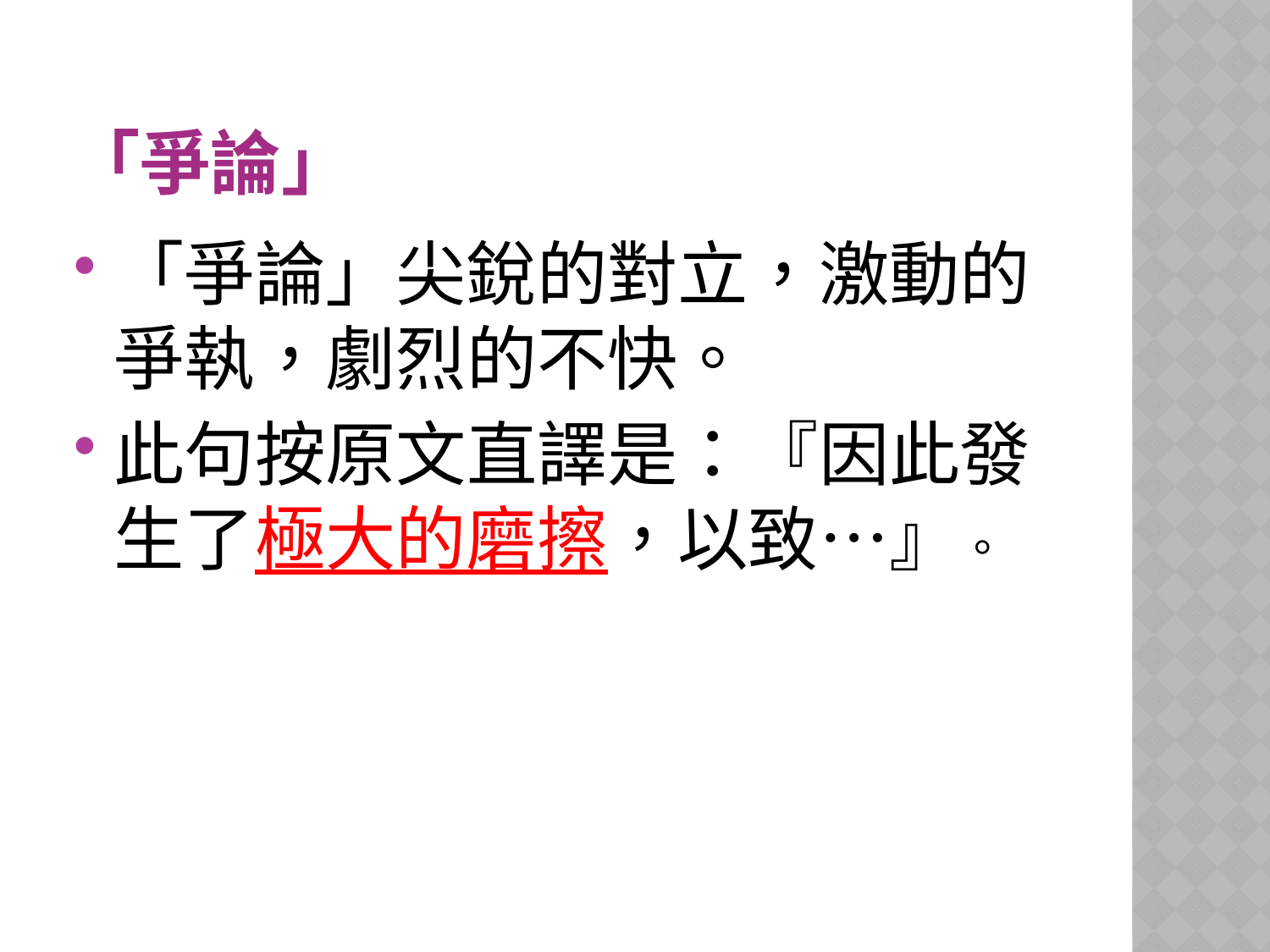

# 「爭論」
「爭論」尖銳的對立，激動的爭執，劇烈的不快。
此句按原文直譯是：『因此發生了極大的磨擦，以致…』。